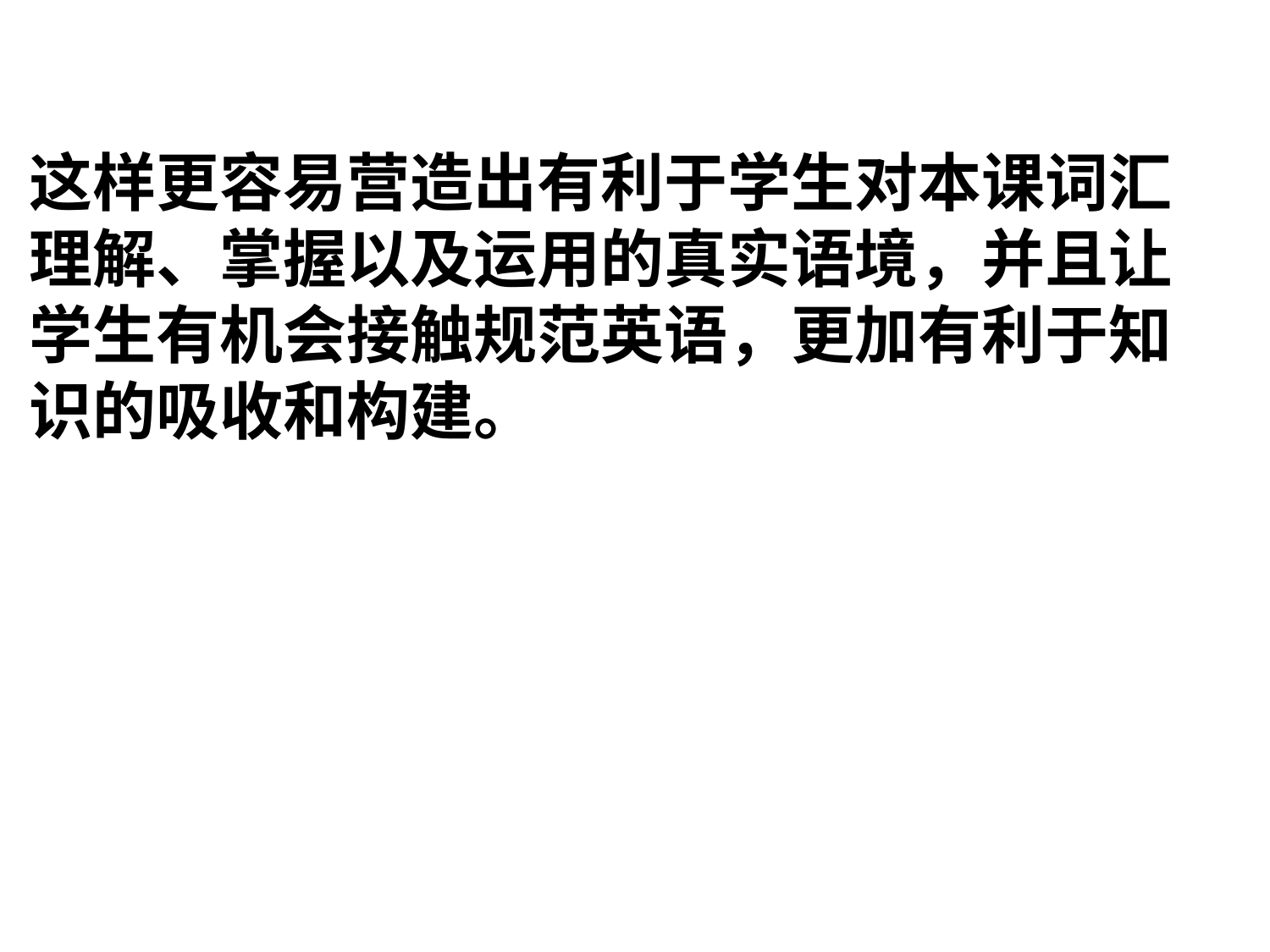

这样更容易营造出有利于学生对本课词汇
理解、掌握以及运用的真实语境，并且让
学生有机会接触规范英语，更加有利于知
识的吸收和构建。